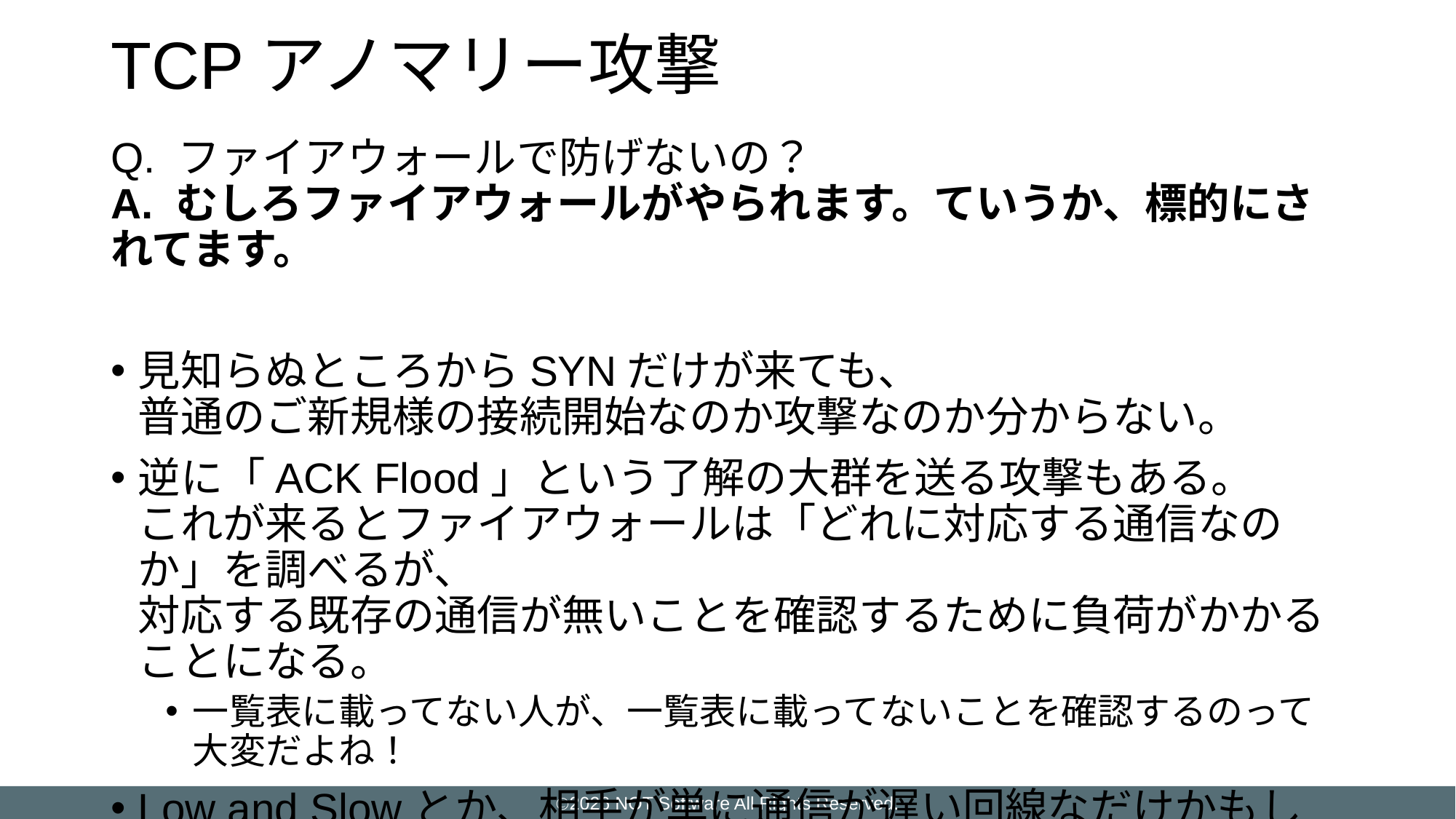

# TCPアノマリー攻撃
Q. ファイアウォールで防げないの？
A. むしろファイアウォールがやられます。ていうか、標的にされてます。

見知らぬところからSYNだけが来ても、
普通のご新規様の接続開始なのか攻撃なのか分からない。
逆に「ACK Flood」という了解の大群を送る攻撃もある。
これが来るとファイアウォールは「どれに対応する通信なのか」を調べるが、
対応する既存の通信が無いことを確認するために負荷がかかることになる。
一覧表に載ってない人が、一覧表に載ってないことを確認するのって大変だよね！
Low and Slowとか、相手が単に通信が遅い回線なだけかもしれないから、どうやって排除したらいいのかすら分からない！